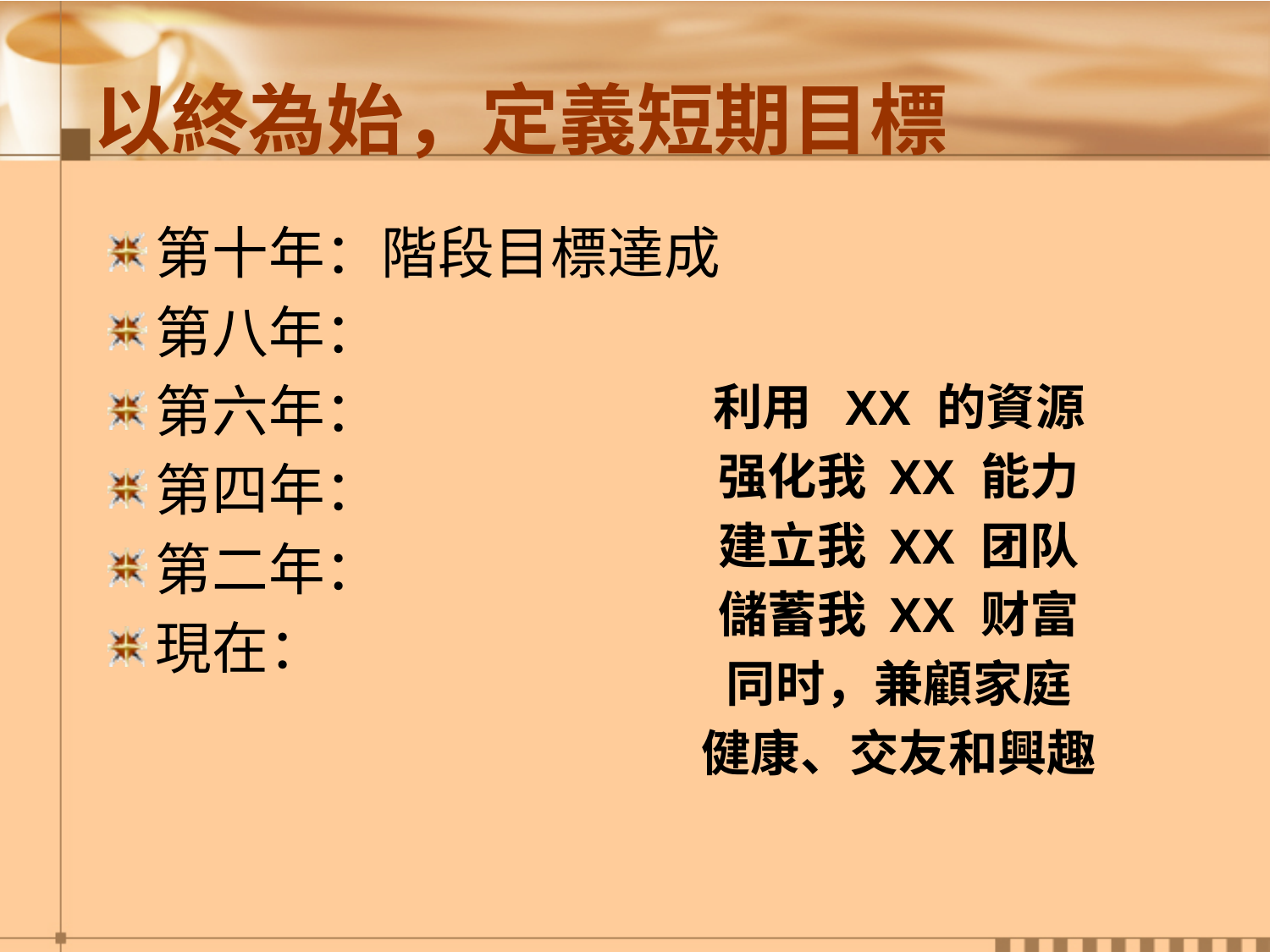

# 以終為始，定義短期目標
第十年：階段目標達成
第八年：
第六年：
第四年：
第二年：
現在：
利用  XX 的資源
强化我 XX 能力
建立我 XX 团队
儲蓄我 XX 财富
同时，兼顧家庭
健康、交友和興趣